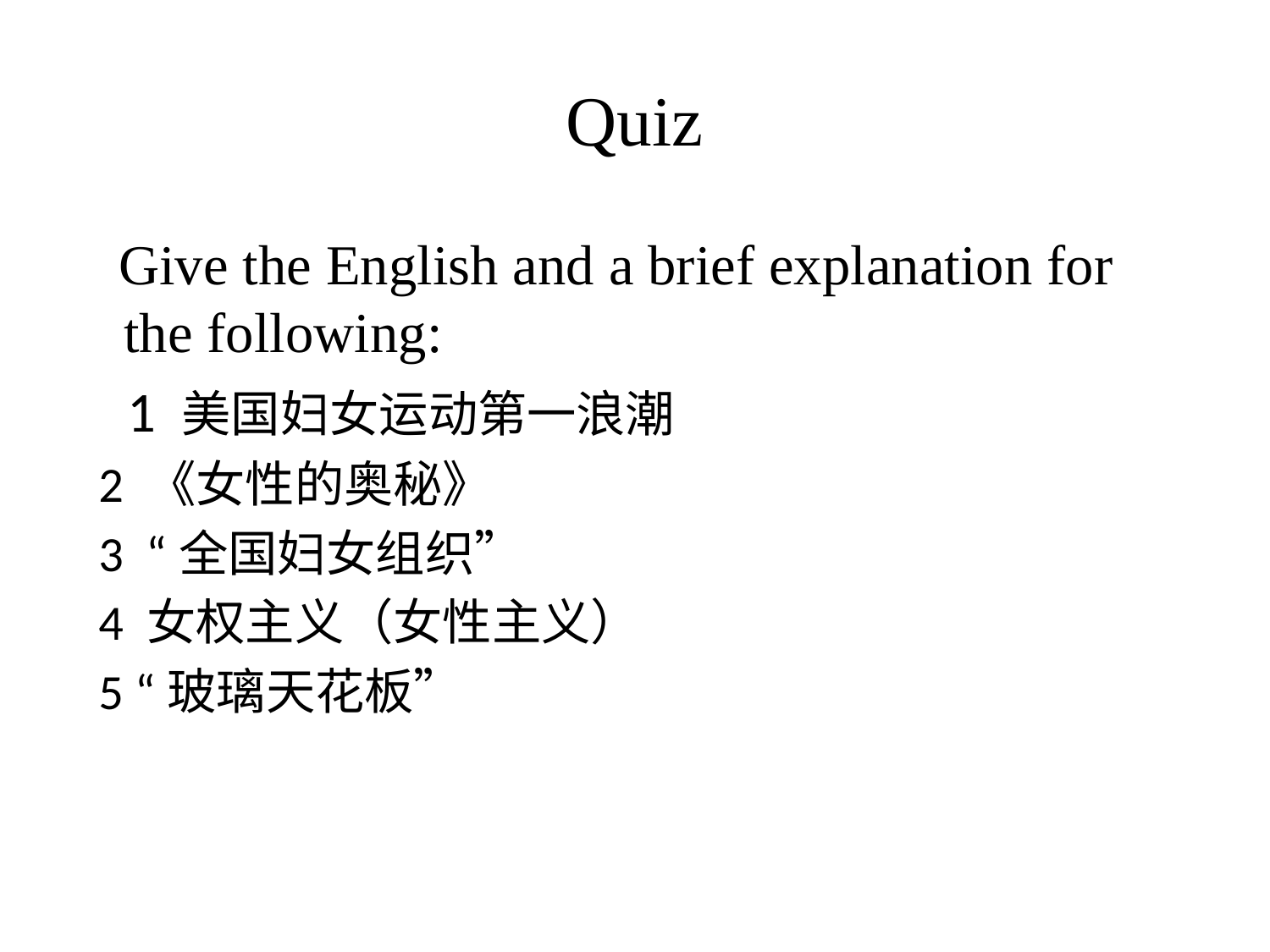

# Quiz
   Give the English and a brief explanation for the following:
    1 美国妇女运动第一浪潮
  2 《女性的奥秘》
  3  “全国妇女组织”
  4 女权主义（女性主义）
  5 “玻璃天花板”